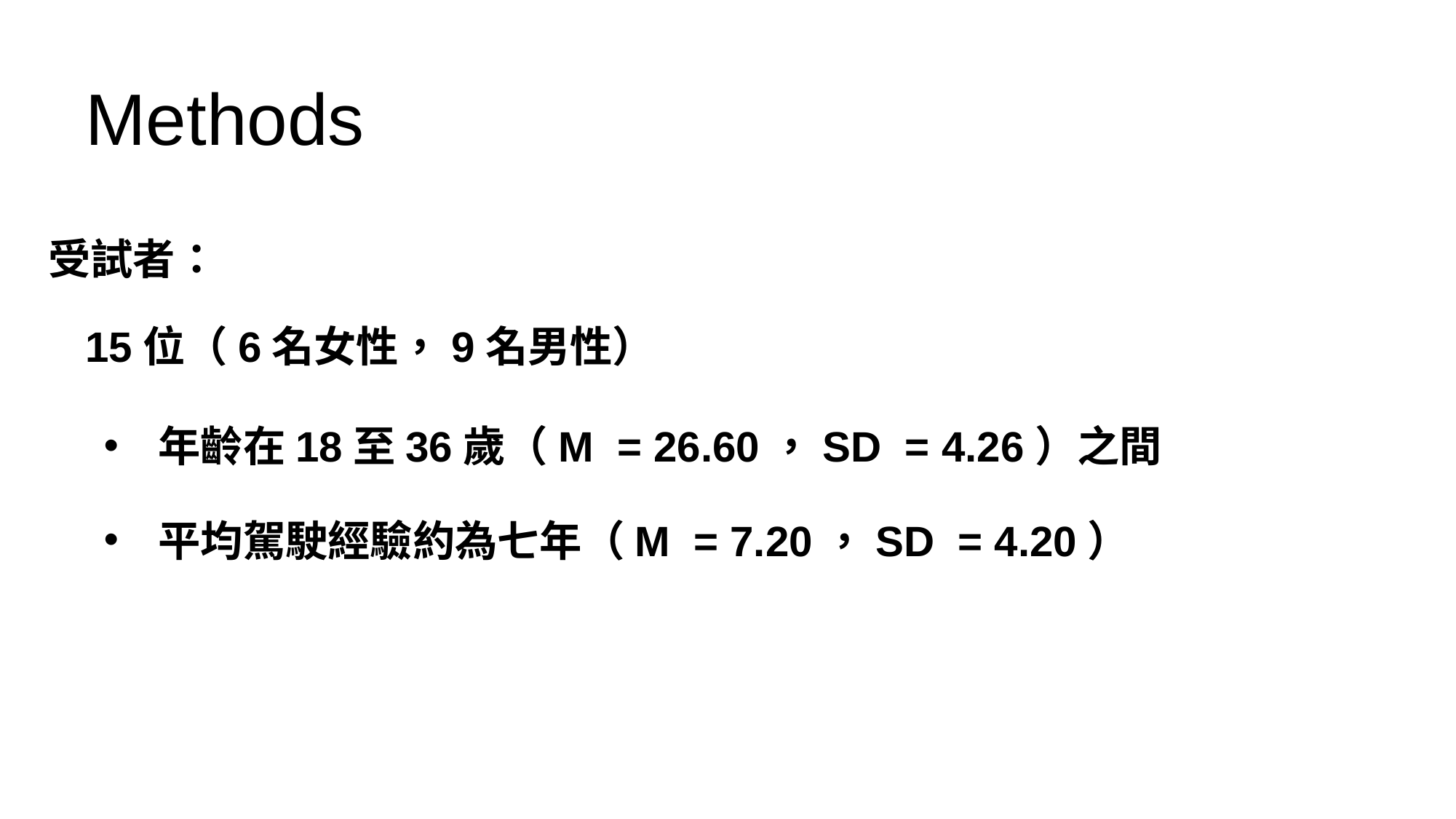

Methods
受試者：
15位（6名女性，9名男性）
年齡在18至36歲（M  = 26.60，SD  = 4.26）之間
平均駕駛經驗約為七年（M  = 7.20，SD  = 4.20）